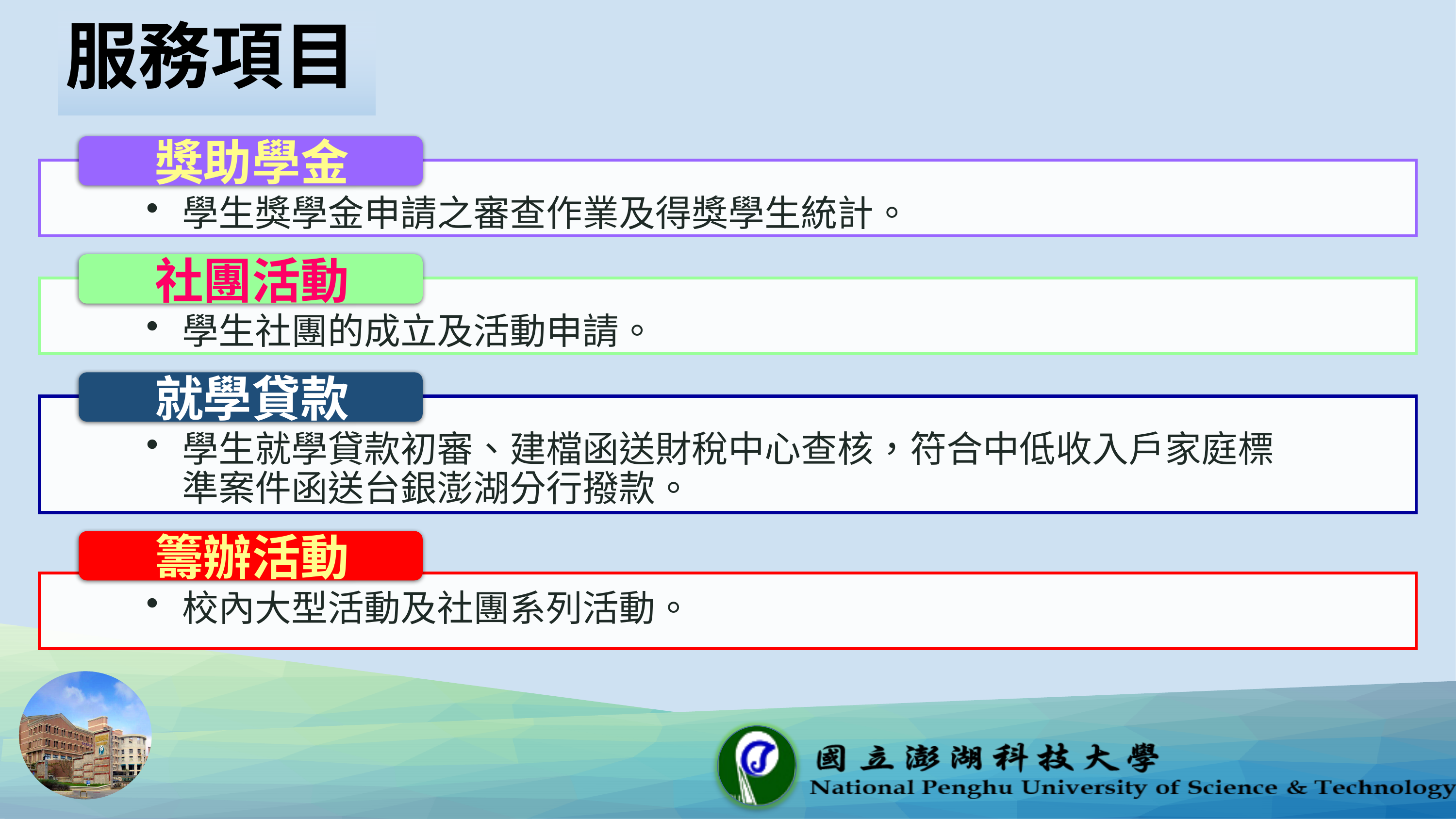

# 服務項目

獎助學金

學生獎學金申請之審查作業及得獎學生統計。

社團活動

學生社團的成立及活動申請。

就學貸款

學生就學貸款初審、建檔函送財稅中心查核，符合中低收入戶家庭標準案件函送台銀澎湖分行撥款。

籌辦活動
校內大型活動及社團系列活動。